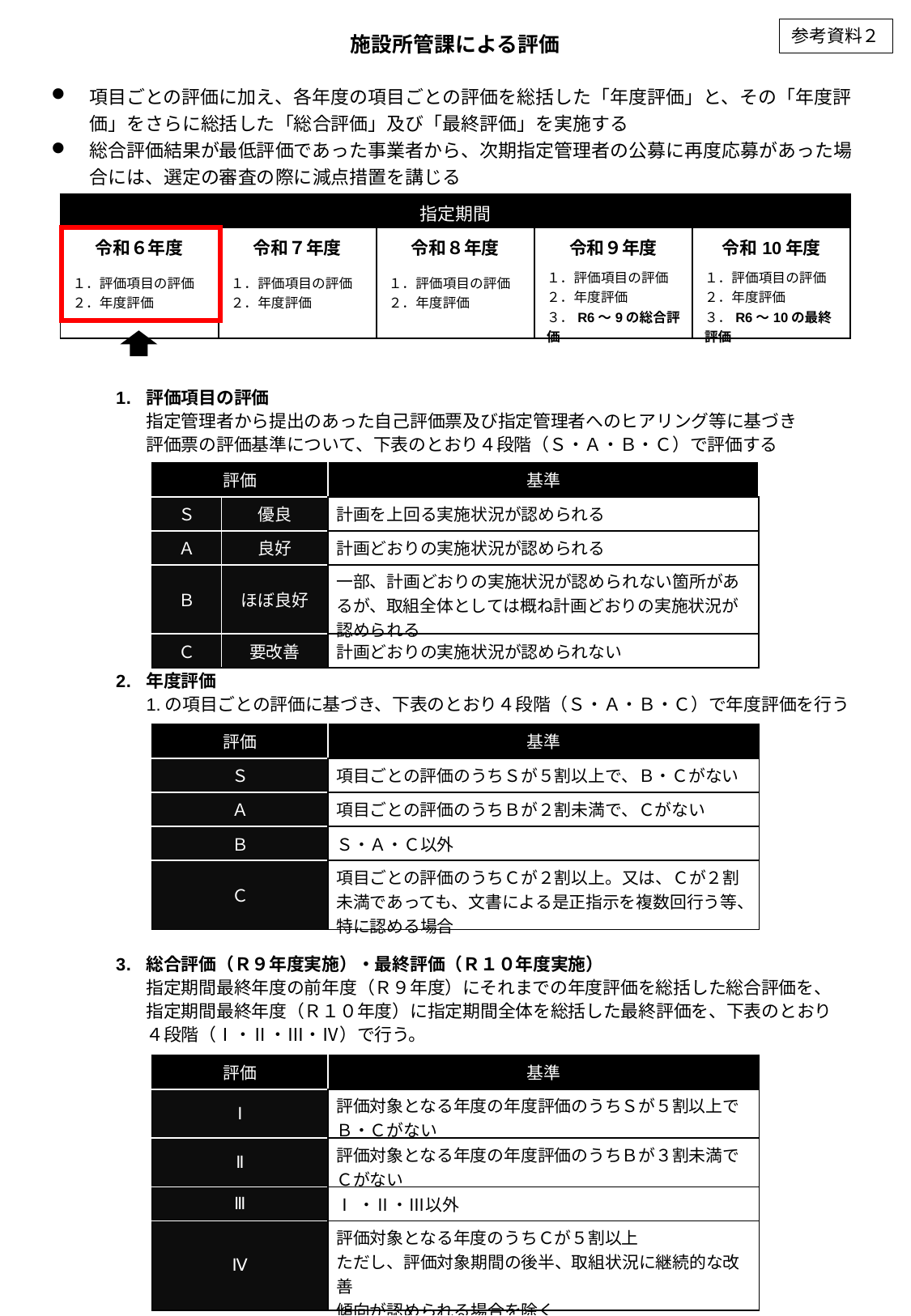

参考資料２
施設所管課による評価
項目ごとの評価に加え、各年度の項目ごとの評価を総括した「年度評価」と、その「年度評価」をさらに総括した「総合評価」及び「最終評価」を実施する
総合評価結果が最低評価であった事業者から、次期指定管理者の公募に再度応募があった場合には、選定の審査の際に減点措置を講じる
| 指定期間 |  |  |  |  |
| --- | --- | --- | --- | --- |
| 令和６年度 | 令和７年度 | 令和８年度 | 令和９年度 | 令和10年度 |
| １．評価項目の評価 ２．年度評価 | １．評価項目の評価 ２．年度評価 | １．評価項目の評価 ２．年度評価 | １．評価項目の評価 ２．年度評価 ３．R6～9の総合評価 | １．評価項目の評価 ２．年度評価 ３．R6～10の最終評価 |

評価項目の評価
指定管理者から提出のあった自己評価票及び指定管理者へのヒアリング等に基づき
評価票の評価基準について、下表のとおり４段階（Ｓ・Ａ・Ｂ・Ｃ）で評価する
年度評価
1.の項目ごとの評価に基づき、下表のとおり４段階（Ｓ・Ａ・Ｂ・Ｃ）で年度評価を行う
総合評価（Ｒ９年度実施）・最終評価（Ｒ１０年度実施）
指定期間最終年度の前年度（Ｒ９年度）にそれまでの年度評価を総括した総合評価を、
指定期間最終年度（Ｒ１０年度）に指定期間全体を総括した最終評価を、下表のとおり
４段階（Ⅰ・Ⅱ・Ⅲ・Ⅳ）で行う。
| 評価 |  | 基準 |
| --- | --- | --- |
| Ｓ | 優良 | 計画を上回る実施状況が認められる |
| Ａ | 良好 | 計画どおりの実施状況が認められる |
| Ｂ | ほぼ良好 | 一部、計画どおりの実施状況が認められない箇所があるが、取組全体としては概ね計画どおりの実施状況が認められる |
| Ｃ | 要改善 | 計画どおりの実施状況が認められない |
| 評価 | 基準 |
| --- | --- |
| Ｓ | 項目ごとの評価のうちＳが５割以上で、Ｂ・Ｃがない |
| Ａ | 項目ごとの評価のうちＢが２割未満で、Ｃがない |
| Ｂ | Ｓ・Ａ・Ｃ以外 |
| Ｃ | 項目ごとの評価のうちＣが２割以上。又は、Ｃが２割未満であっても、文書による是正指示を複数回行う等、特に認める場合 |
| 評価 | 基準 |
| --- | --- |
| Ⅰ | 評価対象となる年度の年度評価のうちＳが５割以上で Ｂ・Ｃがない |
| Ⅱ | 評価対象となる年度の年度評価のうちＢが３割未満で Ｃがない |
| Ⅲ | Ⅰ・Ⅱ・Ⅲ以外 |
| Ⅳ | 評価対象となる年度のうちＣが５割以上 ただし、評価対象期間の後半、取組状況に継続的な改善 傾向が認められる場合を除く |